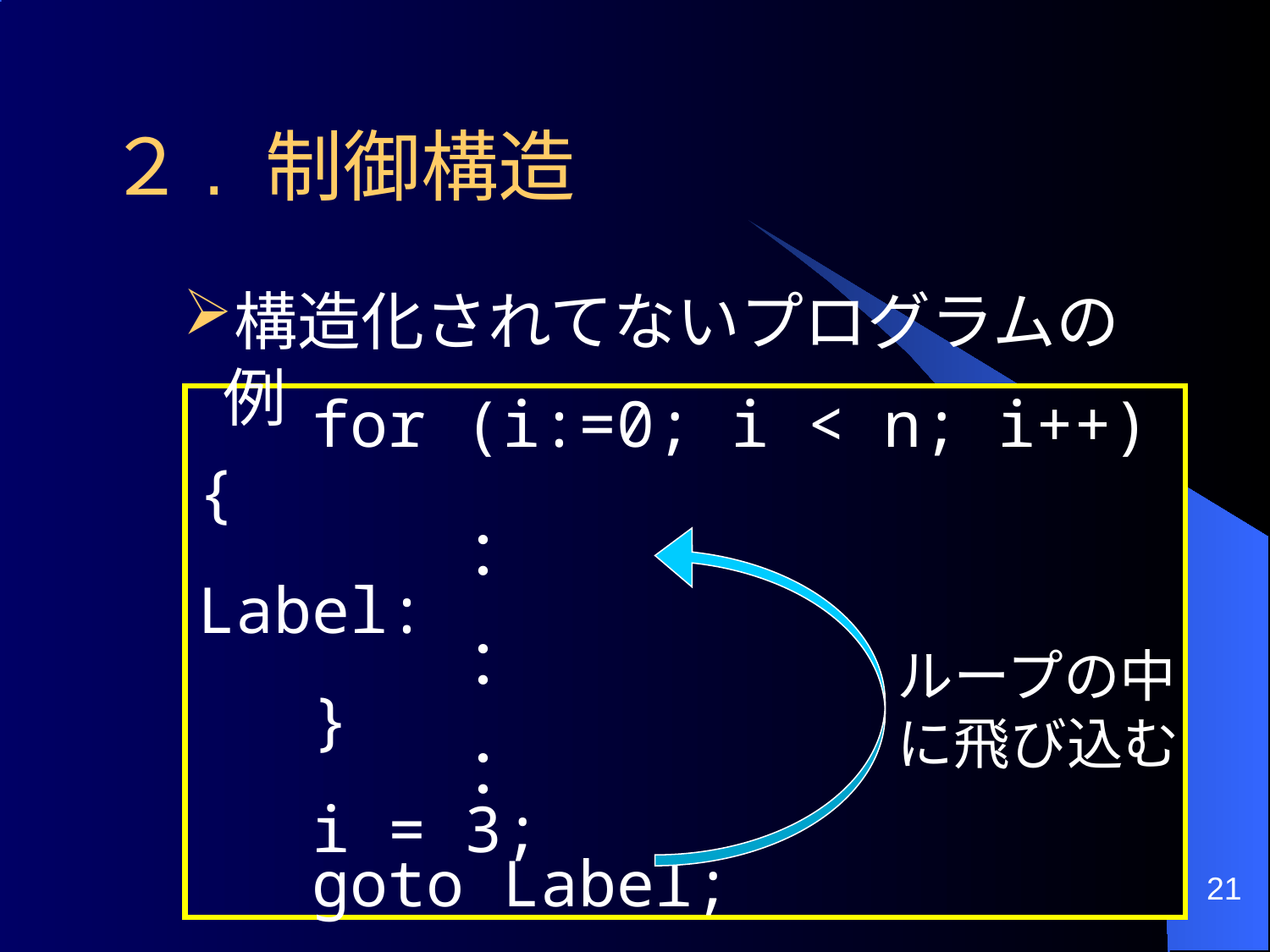

# ２. 制御構造
構造化されてないプログラムの例
   for (i:=0; i < n; i++) {
		：
Label:
		：
   }
		：
   i = 3;
   goto Label;

ループの中に飛び込む
21